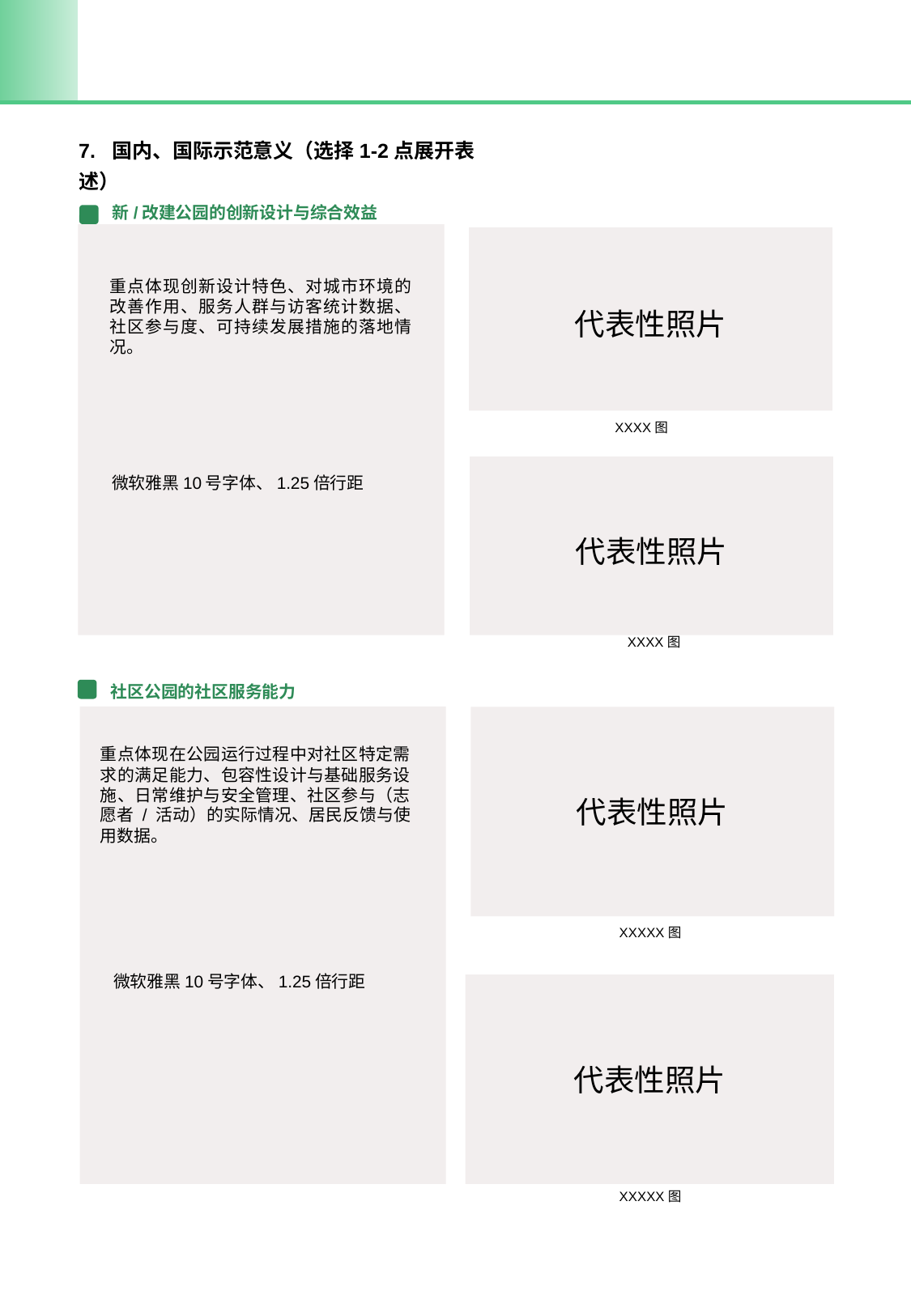

7.  国内、国际示范意义（选择1-2点展开表述）
新/改建公园的创新设计与综合效益

微软雅黑10号字体、1.25倍行距
代表性照片
重点体现创新设计特色、对城市环境的改善作用、服务人群与访客统计数据、社区参与度、可持续发展措施的落地情况。
XXXX图
代表性照片
XXXX图
社区公园的社区服务能力

微软雅黑10号字体、1.25倍行距
代表性照片
重点体现在公园运行过程中对社区特定需求的满足能力、包容性设计与基础服务设施、日常维护与安全管理、社区参与（志愿者 / 活动）的实际情况、居民反馈与使用数据。
XXXXX图
代表性照片
XXXXX图